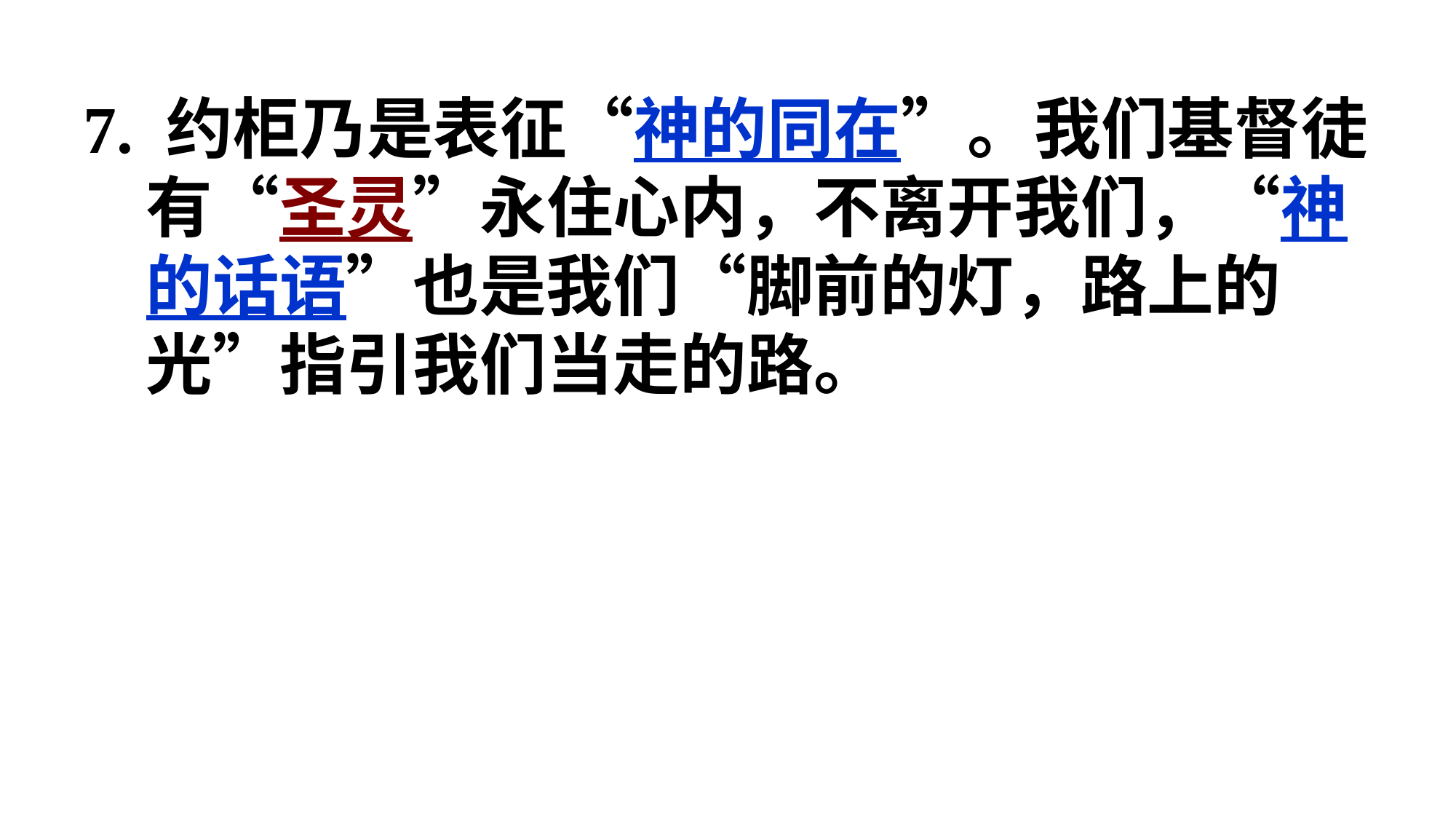

7. 约柜乃是表征“神的同在”。我们基督徒有“圣灵”永住心内，不离开我们，“神的话语”也是我们“脚前的灯，路上的光”指引我们当走的路。